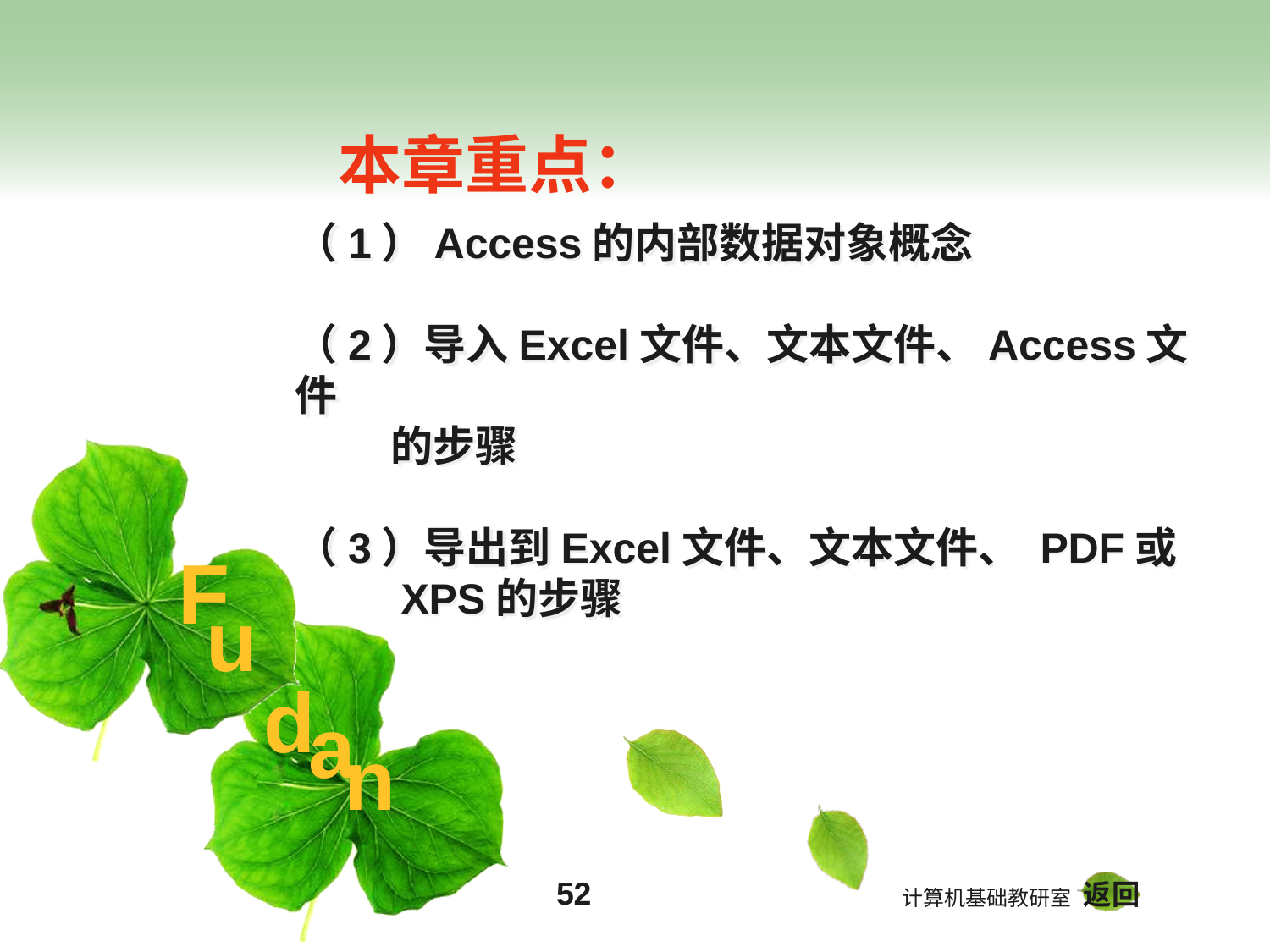

本章重点：
# （1）Access的内部数据对象概念 （2）导入Excel文件、文本文件、Access文件 的步骤 （3）导出到Excel文件、文本文件、 PDF或 XPS的步骤
52
返回